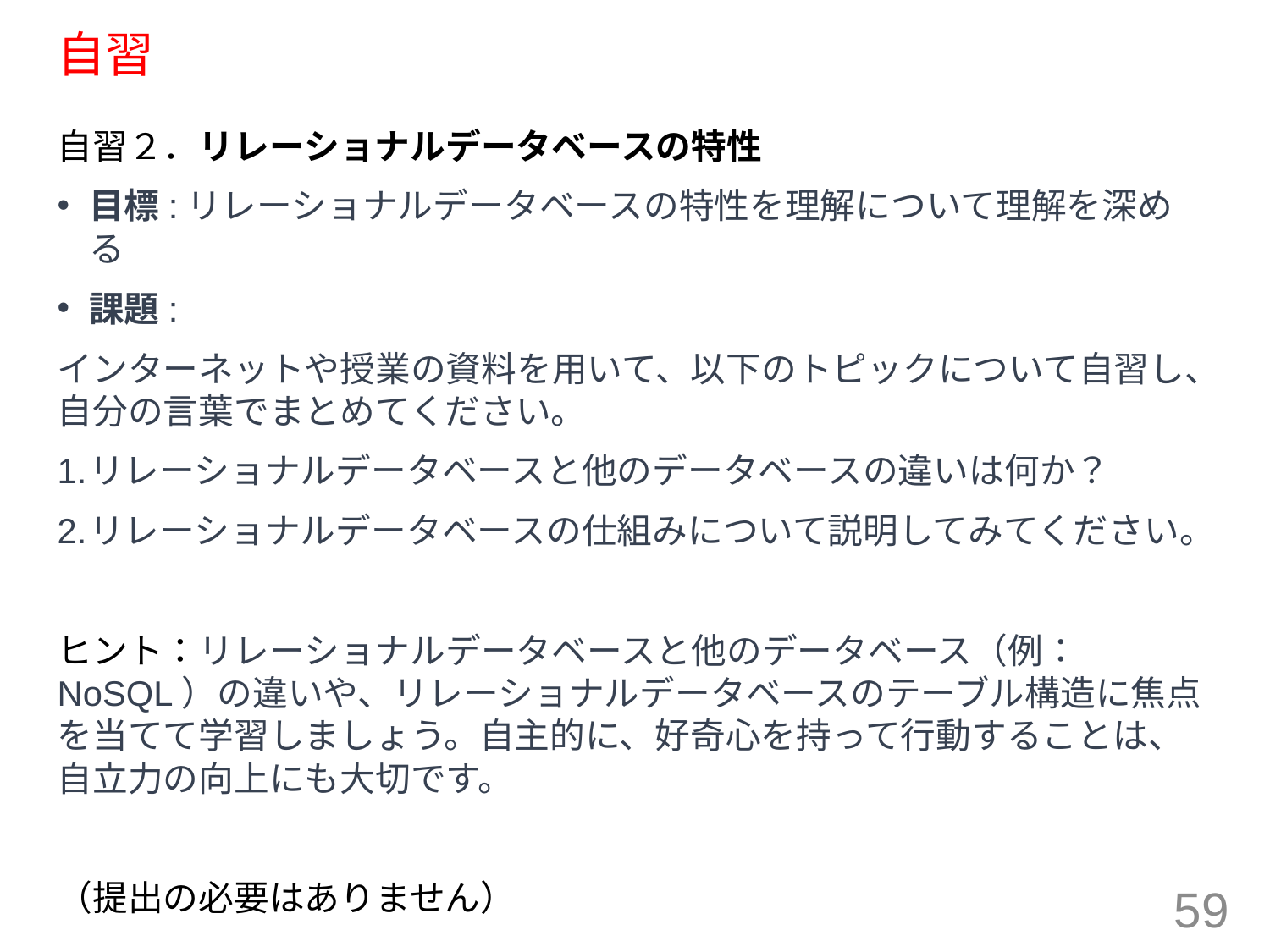

# 自習
自習２．リレーショナルデータベースの特性
目標:リレーショナルデータベースの特性を理解について理解を深める
課題:
インターネットや授業の資料を用いて、以下のトピックについて自習し、自分の言葉でまとめてください。
リレーショナルデータベースと他のデータベースの違いは何か？
リレーショナルデータベースの仕組みについて説明してみてください。

ヒント：リレーショナルデータベースと他のデータベース（例：NoSQL）の違いや、リレーショナルデータベースのテーブル構造に焦点を当てて学習しましょう。自主的に、好奇心を持って行動することは、自立力の向上にも大切です。

（提出の必要はありません）
59